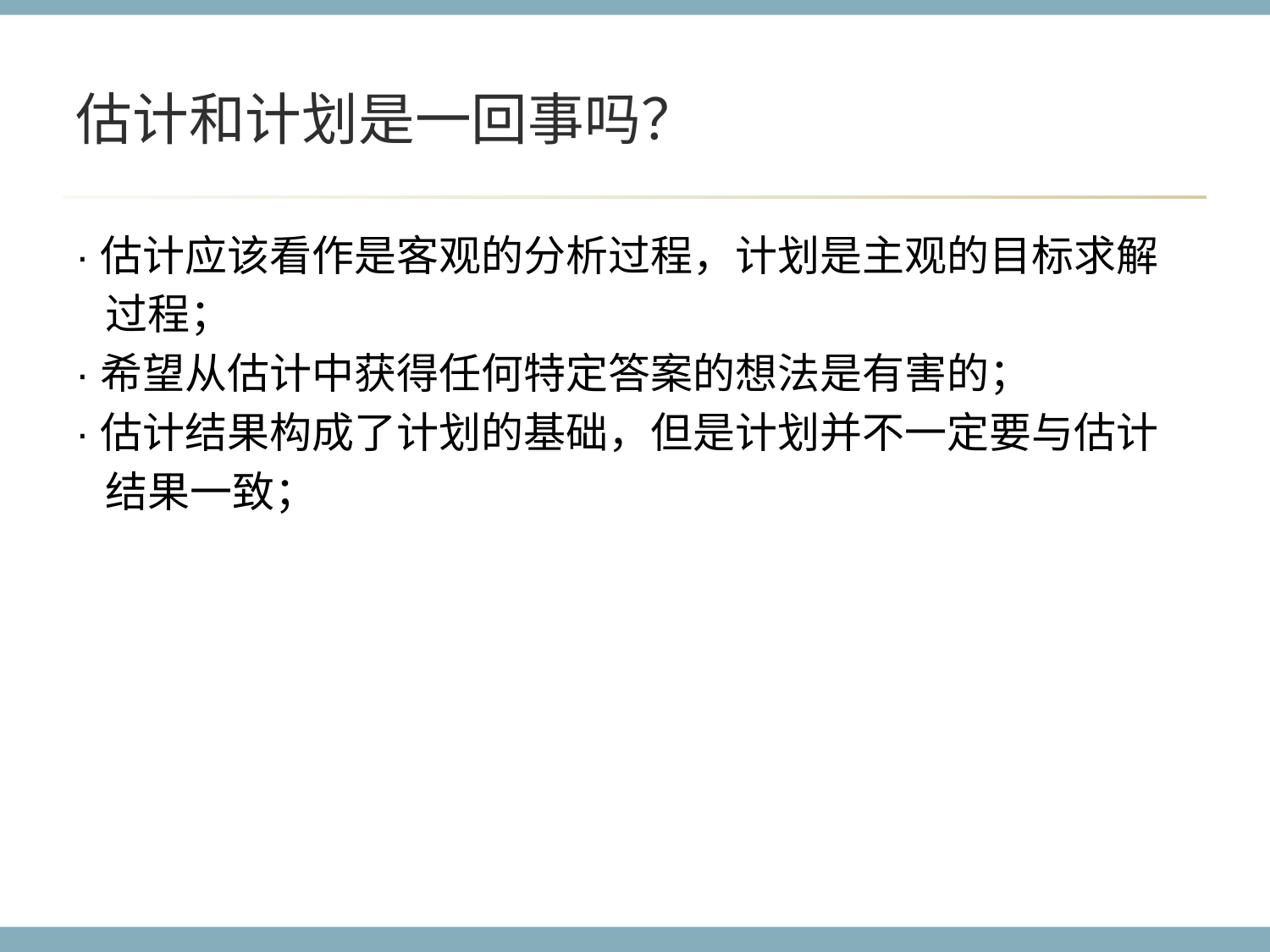

# 估计和计划是一回事吗？
·估计应该看作是客观的分析过程，计划是主观的目标求解
  过程；
·希望从估计中获得任何特定答案的想法是有害的；
·估计结果构成了计划的基础，但是计划并不一定要与估计
  结果一致；